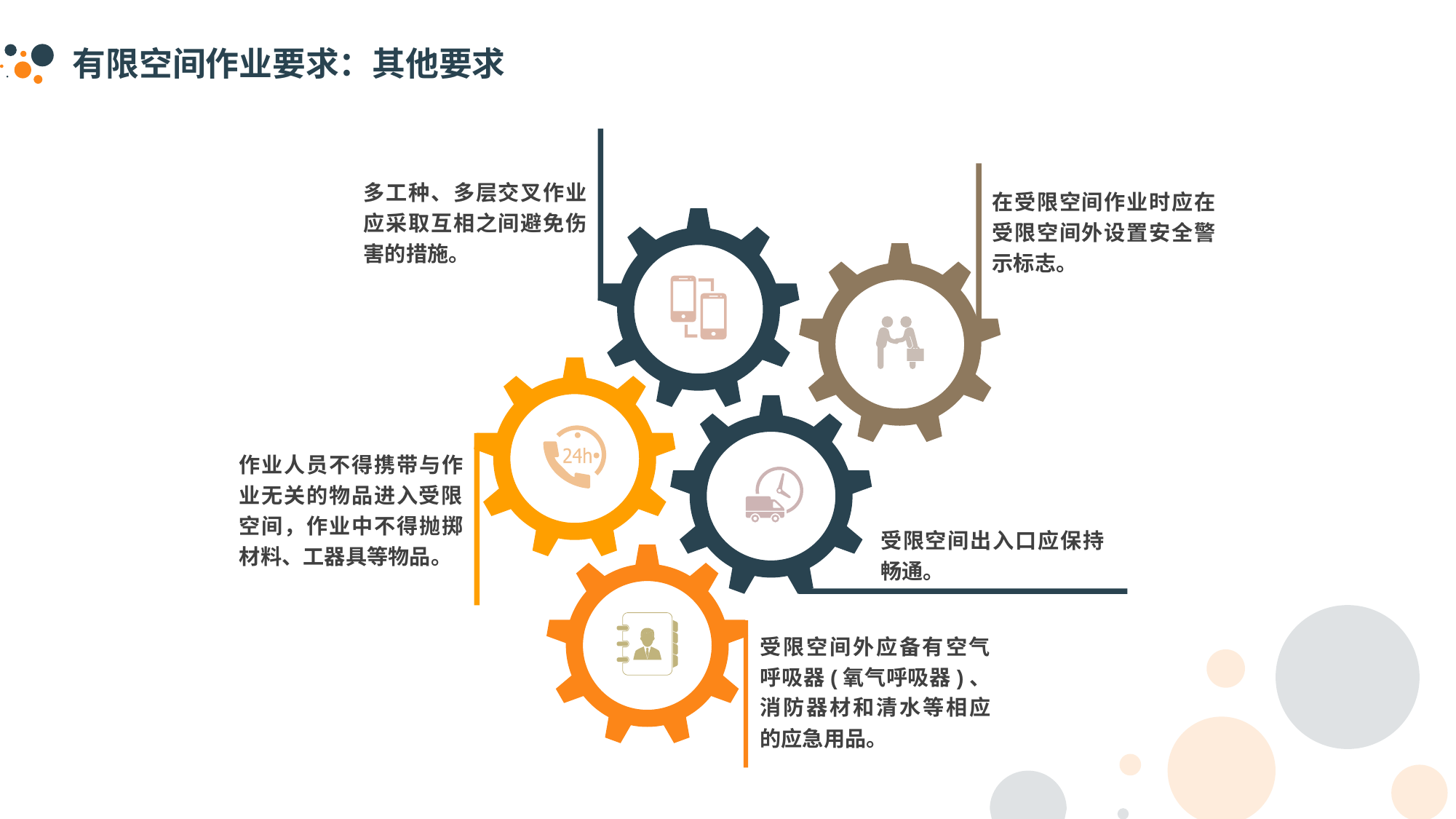

有限空间作业要求：其他要求

多工种、多层交叉作业应采取互相之间避免伤害的措施。
在受限空间作业时应在受限空间外设置安全警示标志。

作业人员不得携带与作业无关的物品进入受限空间，作业中不得抛掷材料、工器具等物品。

受限空间出入口应保持畅通。

受限空间外应备有空气呼吸器(氧气呼吸器)、消防器材和清水等相应的应急用品。